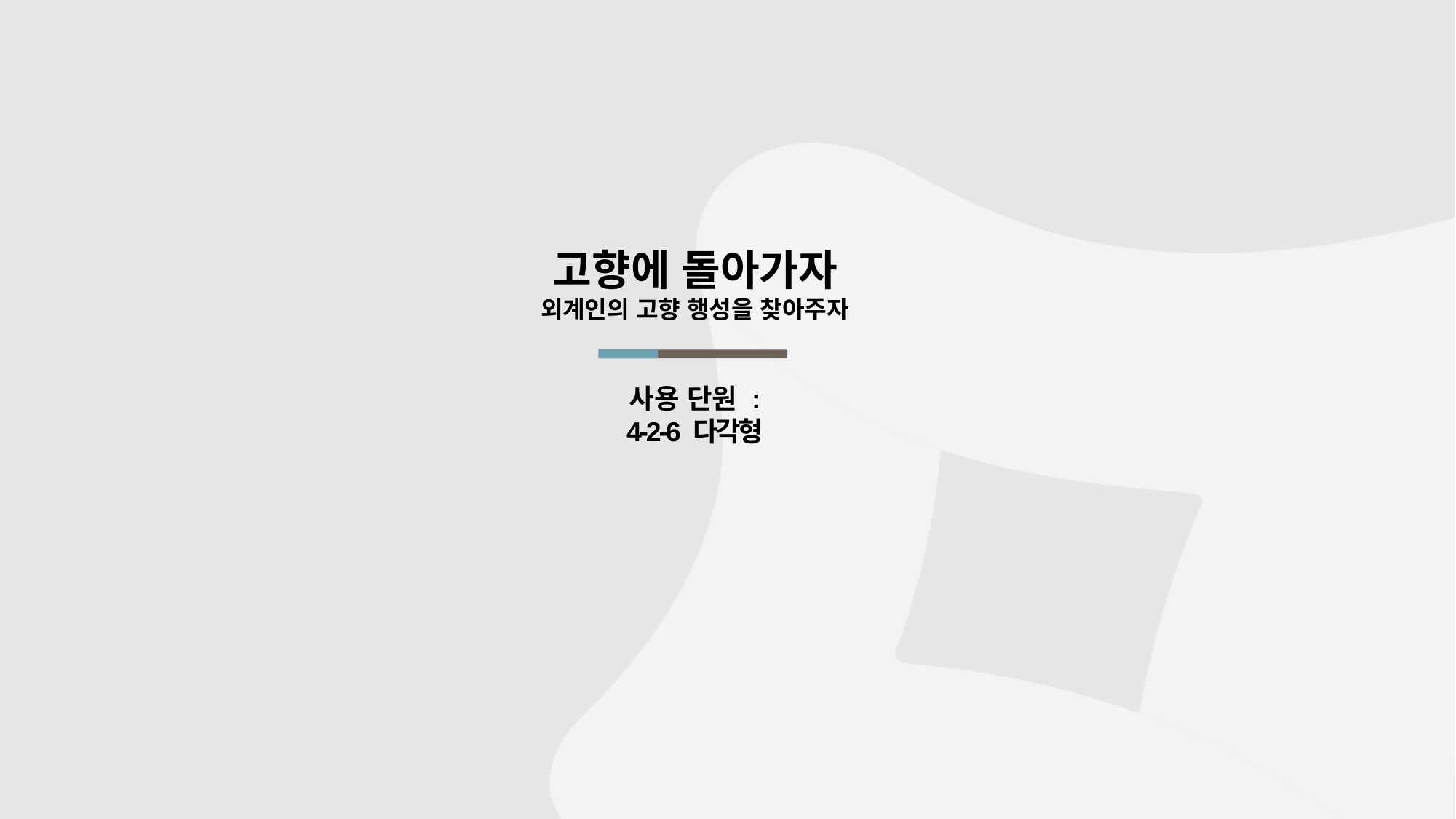

고향에 돌아가자
외계인의 고향 행성을 찾아주자
# 사용 단원 : 4-2-6 다각형